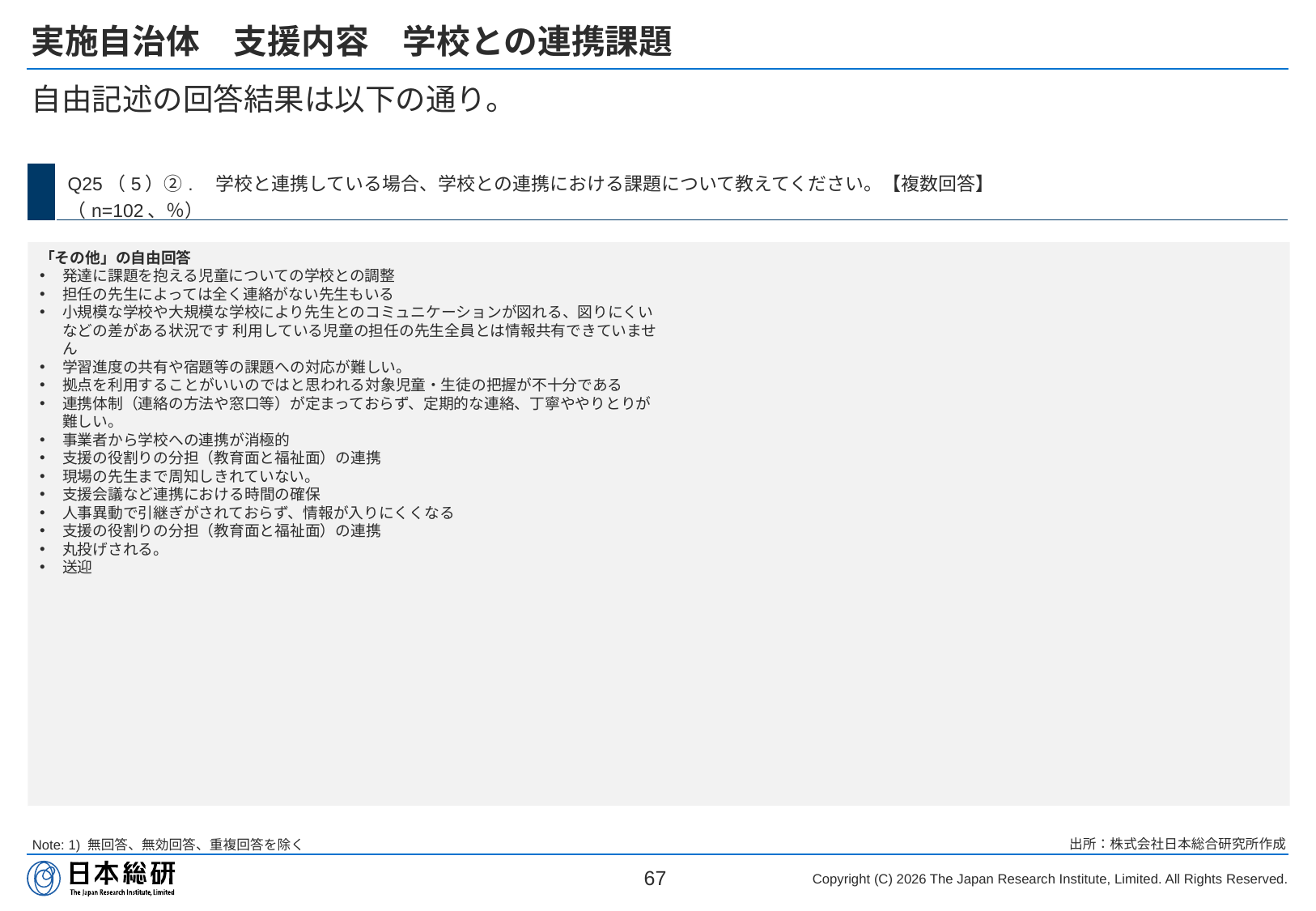

# 実施自治体　支援内容　学校との連携課題
自由記述の回答結果は以下の通り。
|  | Q25（5）②.　学校と連携している場合、学校との連携における課題について教えてください。【複数回答】 （n=102、％） |
| --- | --- |
「その他」の自由回答
発達に課題を抱える児童についての学校との調整
担任の先生によっては全く連絡がない先生もいる
小規模な学校や大規模な学校により先生とのコミュニケーションが図れる、図りにくいなどの差がある状況です 利用している児童の担任の先生全員とは情報共有できていません
学習進度の共有や宿題等の課題への対応が難しい。
拠点を利用することがいいのではと思われる対象児童・生徒の把握が不十分である
連携体制（連絡の方法や窓口等）が定まっておらず、定期的な連絡、丁寧ややりとりが難しい。
事業者から学校への連携が消極的
支援の役割りの分担（教育面と福祉面）の連携
現場の先生まで周知しきれていない。
支援会議など連携における時間の確保
人事異動で引継ぎがされておらず、情報が入りにくくなる
支援の役割りの分担（教育面と福祉面）の連携
丸投げされる。
送迎
出所：株式会社日本総合研究所作成
Note: 1) 無回答、無効回答、重複回答を除く